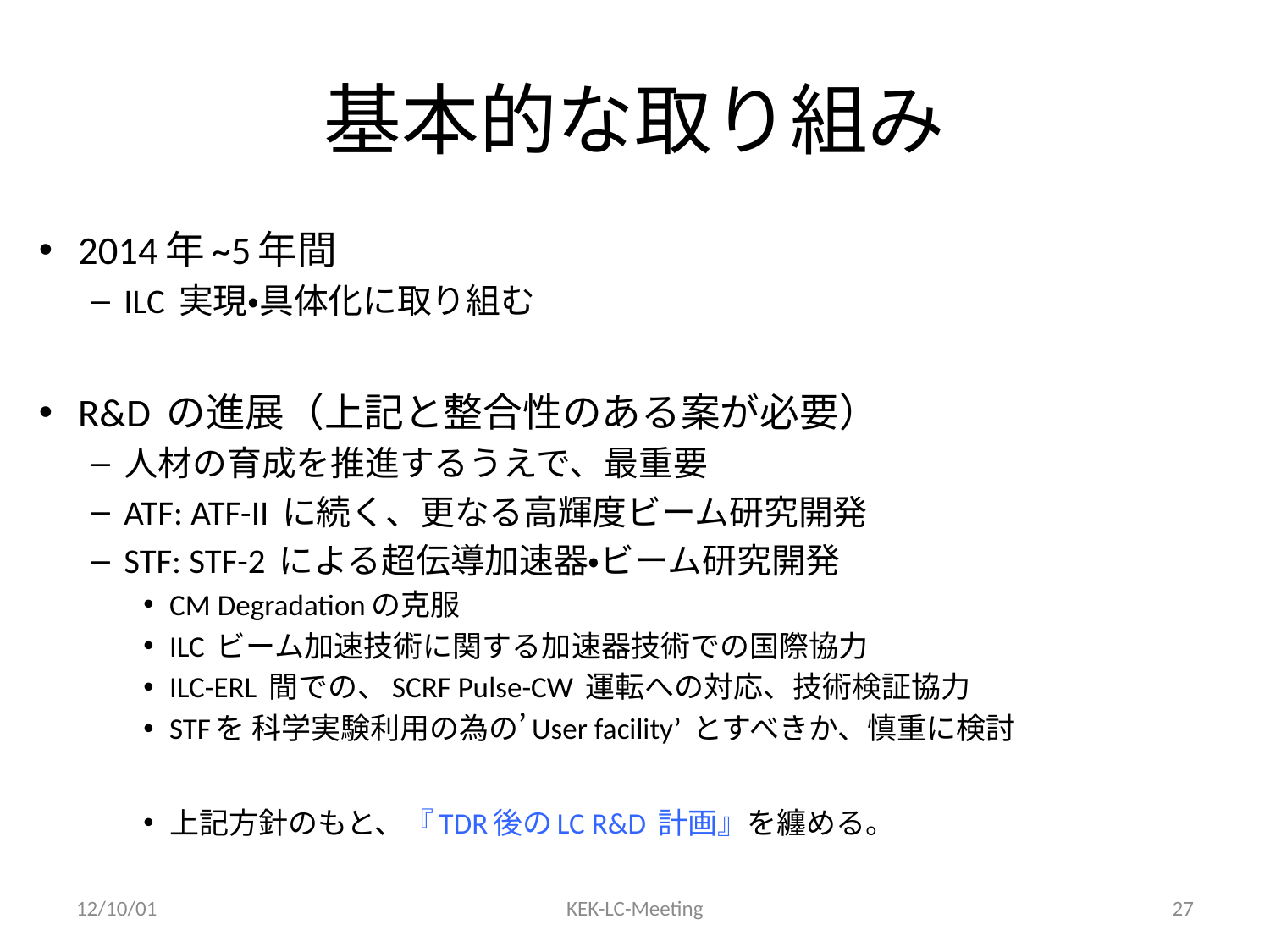

# 基本的な取り組み
2014年~5年間
ILC 実現・具体化に取り組む

R&D の進展（上記と整合性のある案が必要）
人材の育成を推進するうえで、最重要
ATF: ATF-II に続く、更なる高輝度ビーム研究開発
STF: STF-2 による超伝導加速器・ビーム研究開発
CM Degradationの克服
ILC ビーム加速技術に関する加速器技術での国際協力
ILC-ERL 間での、SCRF Pulse-CW 運転への対応、技術検証協力
STFを 科学実験利用の為の’User facility’ とすべきか、慎重に検討

上記方針のもと、『TDR後のLC R&D 計画』を纏める。
12/10/01
KEK-LC-Meeting
27